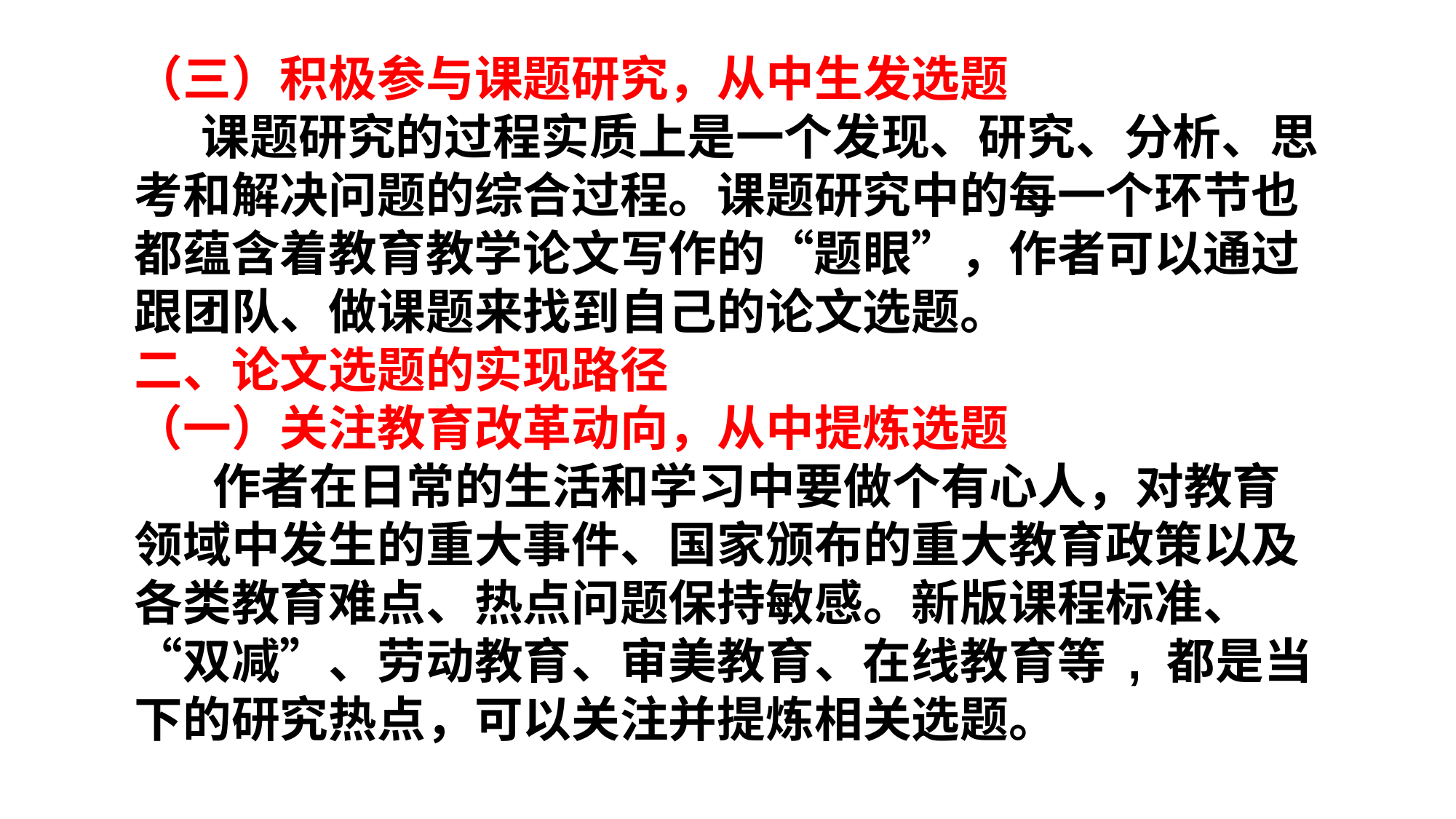

（三）积极参与课题研究，从中生发选题
     课题研究的过程实质上是一个发现、研究、分析、思考和解决问题的综合过程。课题研究中的每一个环节也都蕴含着教育教学论文写作的“题眼”，作者可以通过跟团队、做课题来找到自己的论文选题。
二、论文选题的实现路径
（一）关注教育改革动向，从中提炼选题
      作者在日常的生活和学习中要做个有心人，对教育领域中发生的重大事件、国家颁布的重大教育政策以及各类教育难点、热点问题保持敏感。新版课程标准、“双减”、劳动教育、审美教育、在线教育等 , 都是当下的研究热点，可以关注并提炼相关选题。